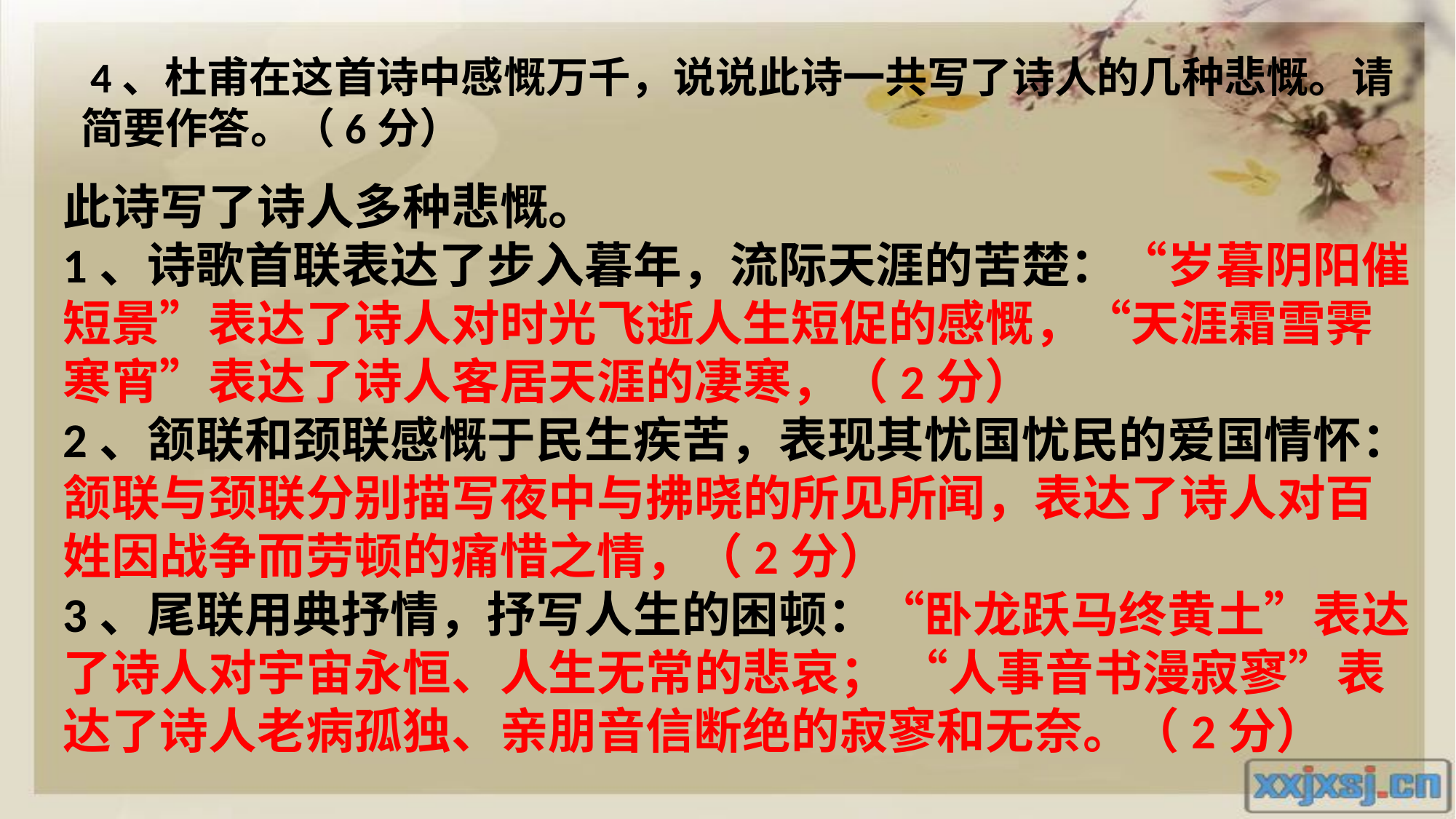

4、杜甫在这首诗中感慨万千，说说此诗一共写了诗人的几种悲慨。请简要作答。（6分）
此诗写了诗人多种悲慨。
1、诗歌首联表达了步入暮年，流际天涯的苦楚：“岁暮阴阳催短景”表达了诗人对时光飞逝人生短促的感慨，“天涯霜雪霁寒宵”表达了诗人客居天涯的凄寒，（2分）
2、颔联和颈联感慨于民生疾苦，表现其忧国忧民的爱国情怀：颔联与颈联分别描写夜中与拂晓的所见所闻，表达了诗人对百姓因战争而劳顿的痛惜之情，（2分）
3、尾联用典抒情，抒写人生的困顿：“卧龙跃马终黄土”表达了诗人对宇宙永恒、人生无常的悲哀； “人事音书漫寂寥”表达了诗人老病孤独、亲朋音信断绝的寂寥和无奈。（2分）